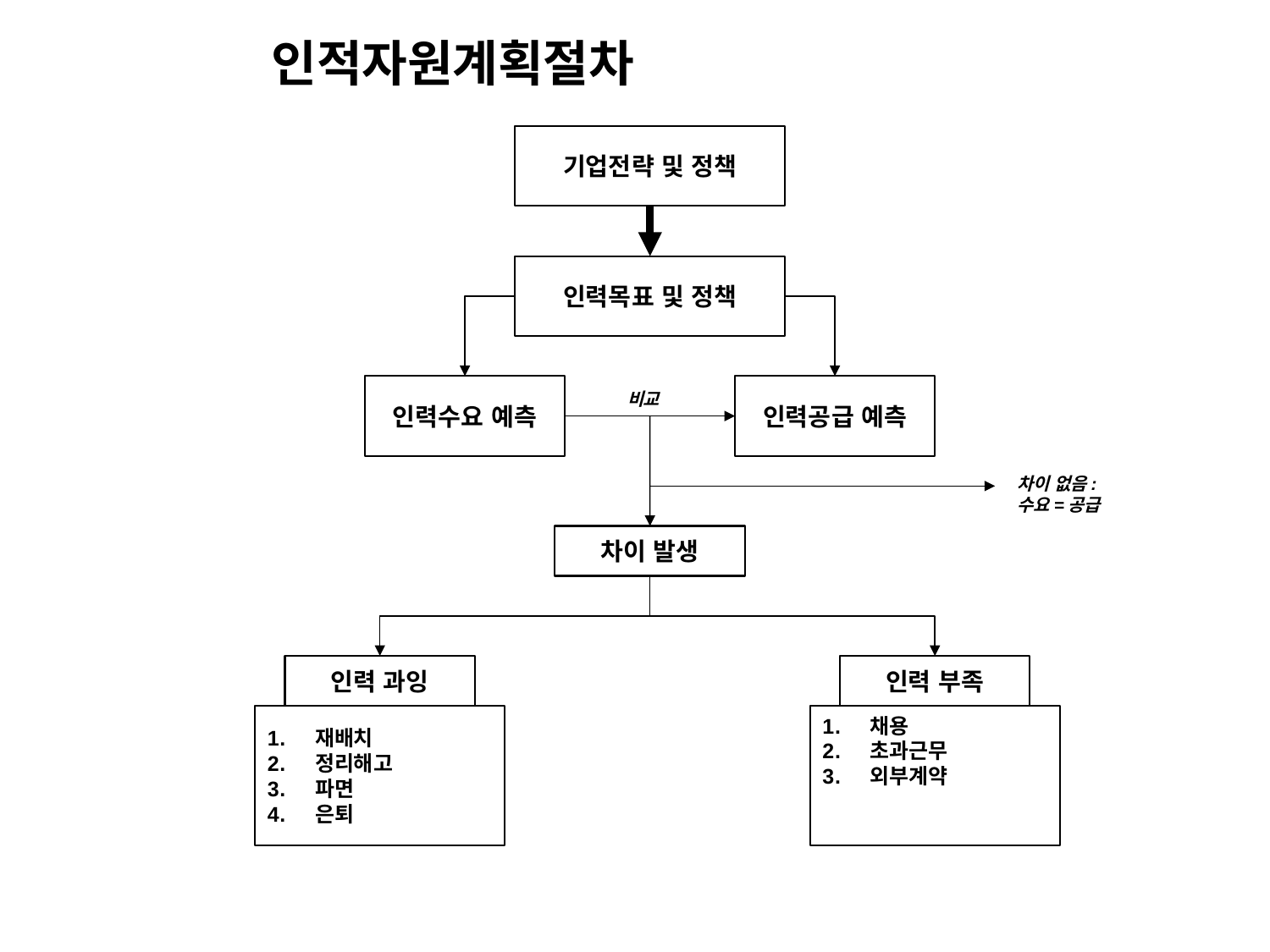

인적자원계획절차
기업전략 및 정책
인력목표 및 정책
인력수요 예측
인력공급 예측
비교
차이 없음:
수요=공급
차이 발생
인력 과잉
인력 부족
재배치
정리해고
파면
은퇴
채용
초과근무
외부계약